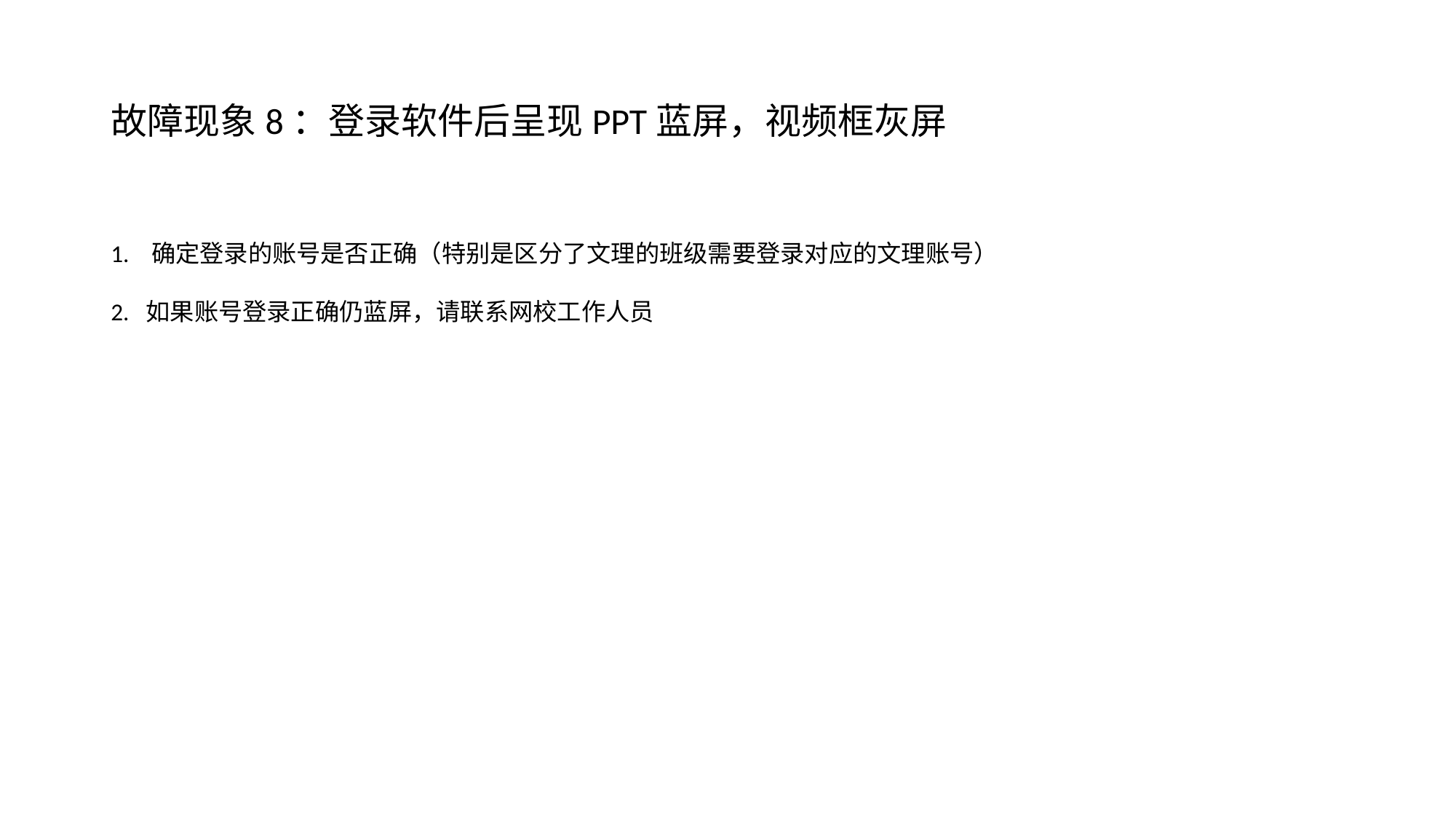

# 故障现象8：登录软件后呈现PPT蓝屏，视频框灰屏
1.   确定登录的账号是否正确（特别是区分了文理的班级需要登录对应的文理账号）
2.  如果账号登录正确仍蓝屏，请联系网校工作人员